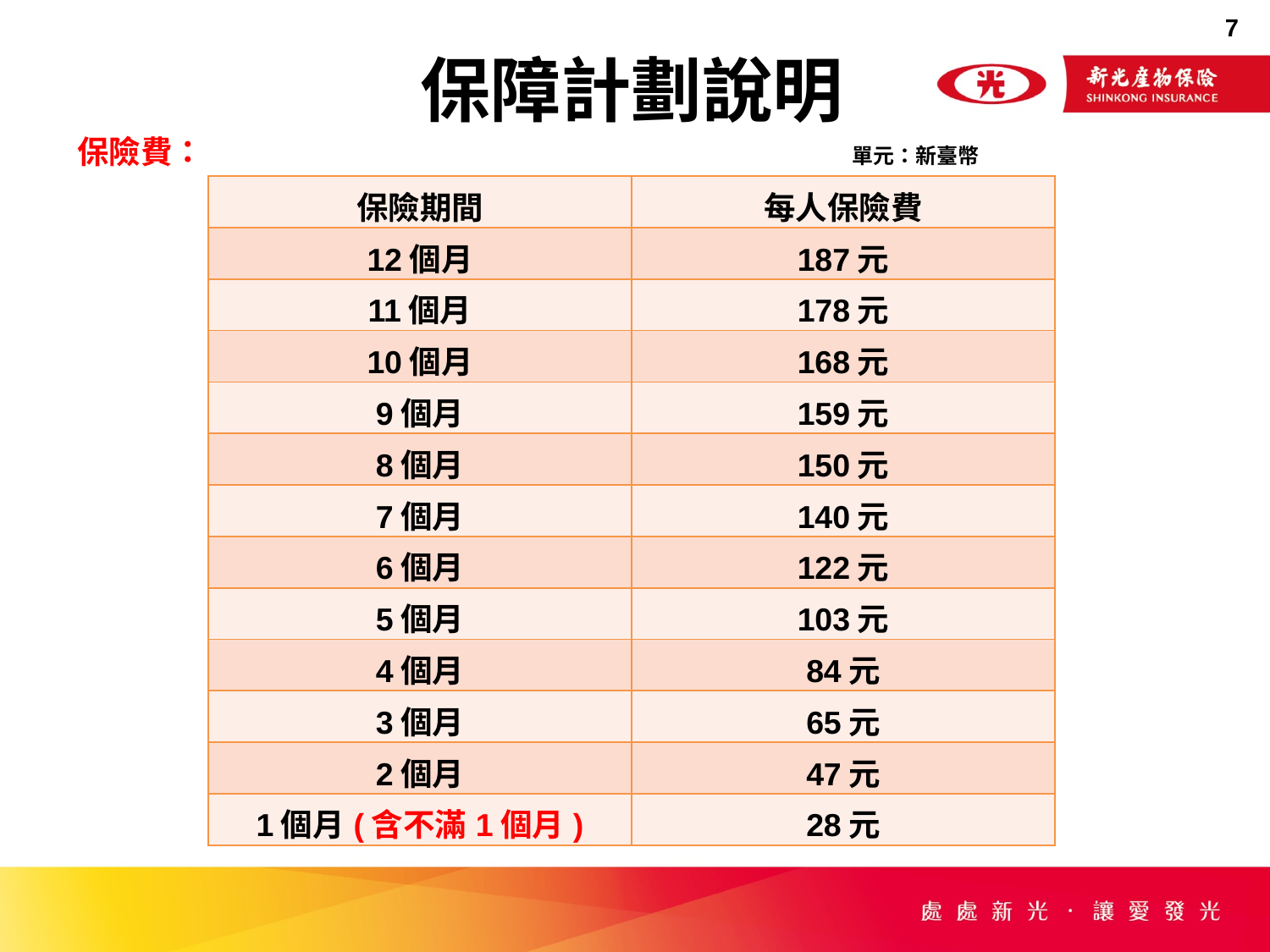

保障計劃說明
保險費：                                                                                          單元：新臺幣

| 保險期間 | 每人保險費 |
| --- | --- |
| 12個月 | 187元 |
| 11個月 | 178元 |
| 10個月 | 168元 |
| 9個月 | 159元 |
| 8個月 | 150元 |
| 7個月 | 140元 |
| 6個月 | 122元 |
| 5個月 | 103元 |
| 4個月 | 84元 |
| 3個月 | 65元 |
| 2個月 | 47元 |
| 1個月(含不滿1個月) | 28元 |